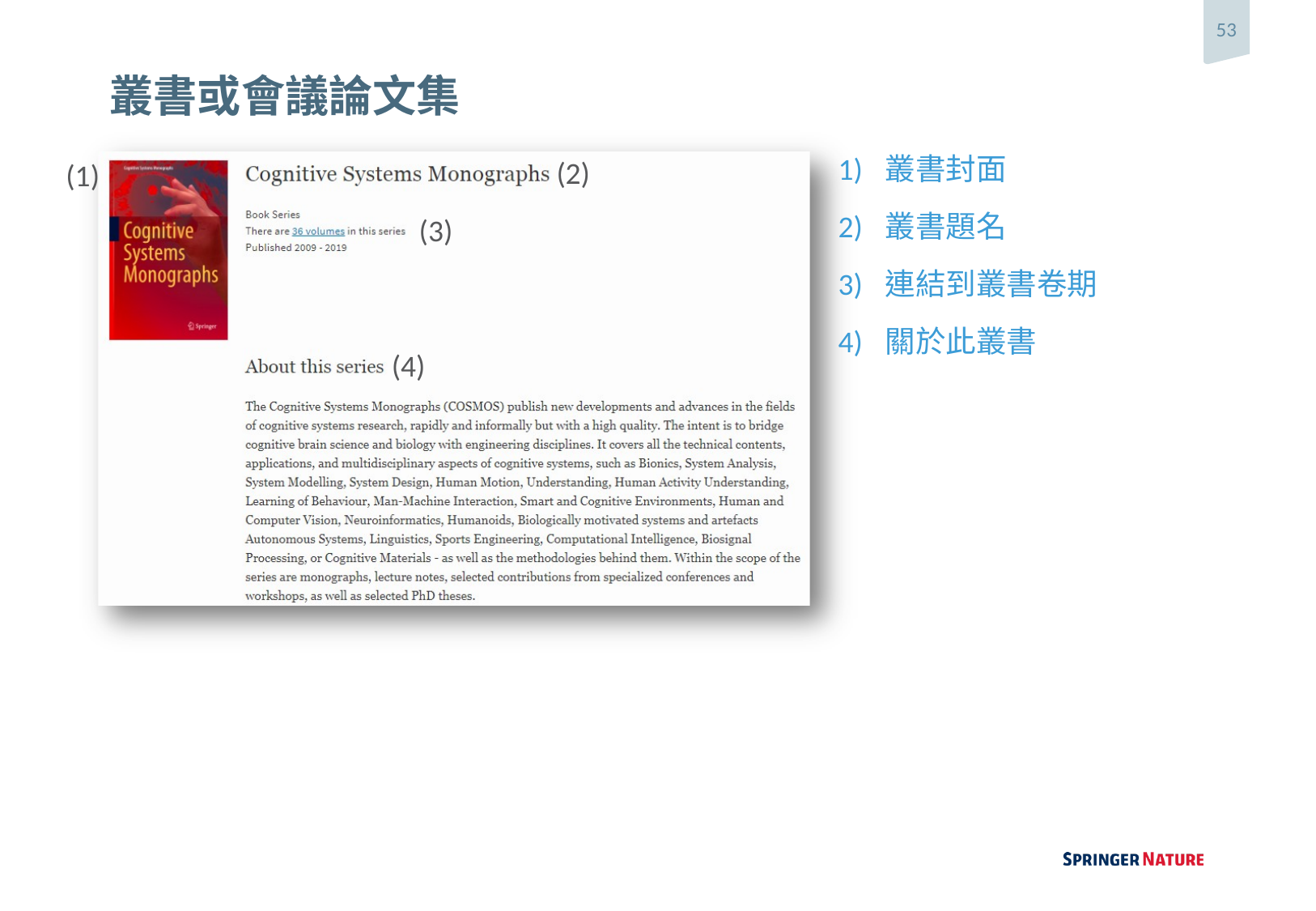

53
# 叢書或會議論文集

1)	叢書封面

(2)
(1)
2)	叢書題名
(3)
3)	連結到叢書卷期
4)	關於此叢書
(4)